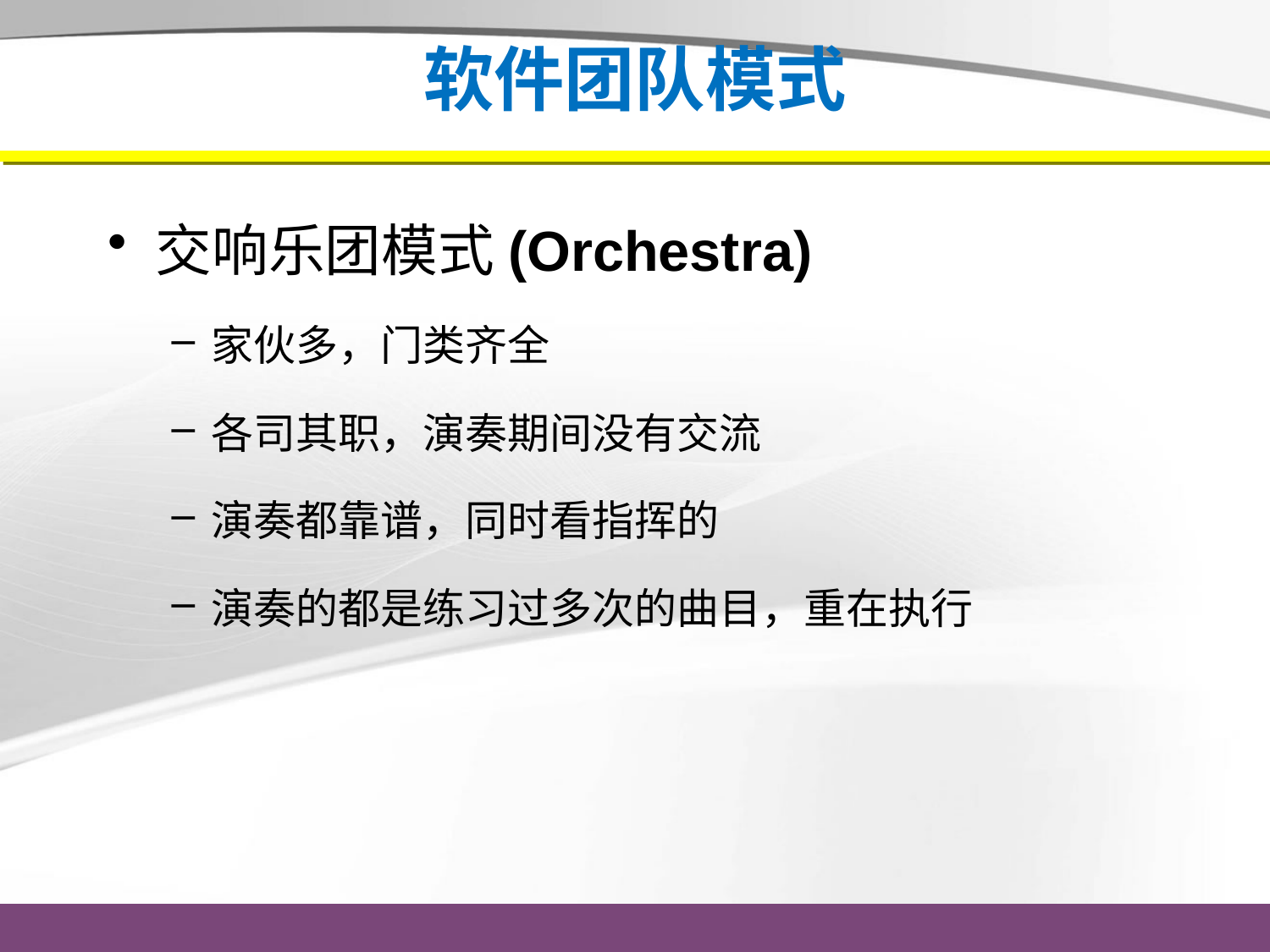

# 软件团队模式
交响乐团模式(Orchestra)
家伙多，门类齐全
各司其职，演奏期间没有交流
演奏都靠谱，同时看指挥的
演奏的都是练习过多次的曲目，重在执行